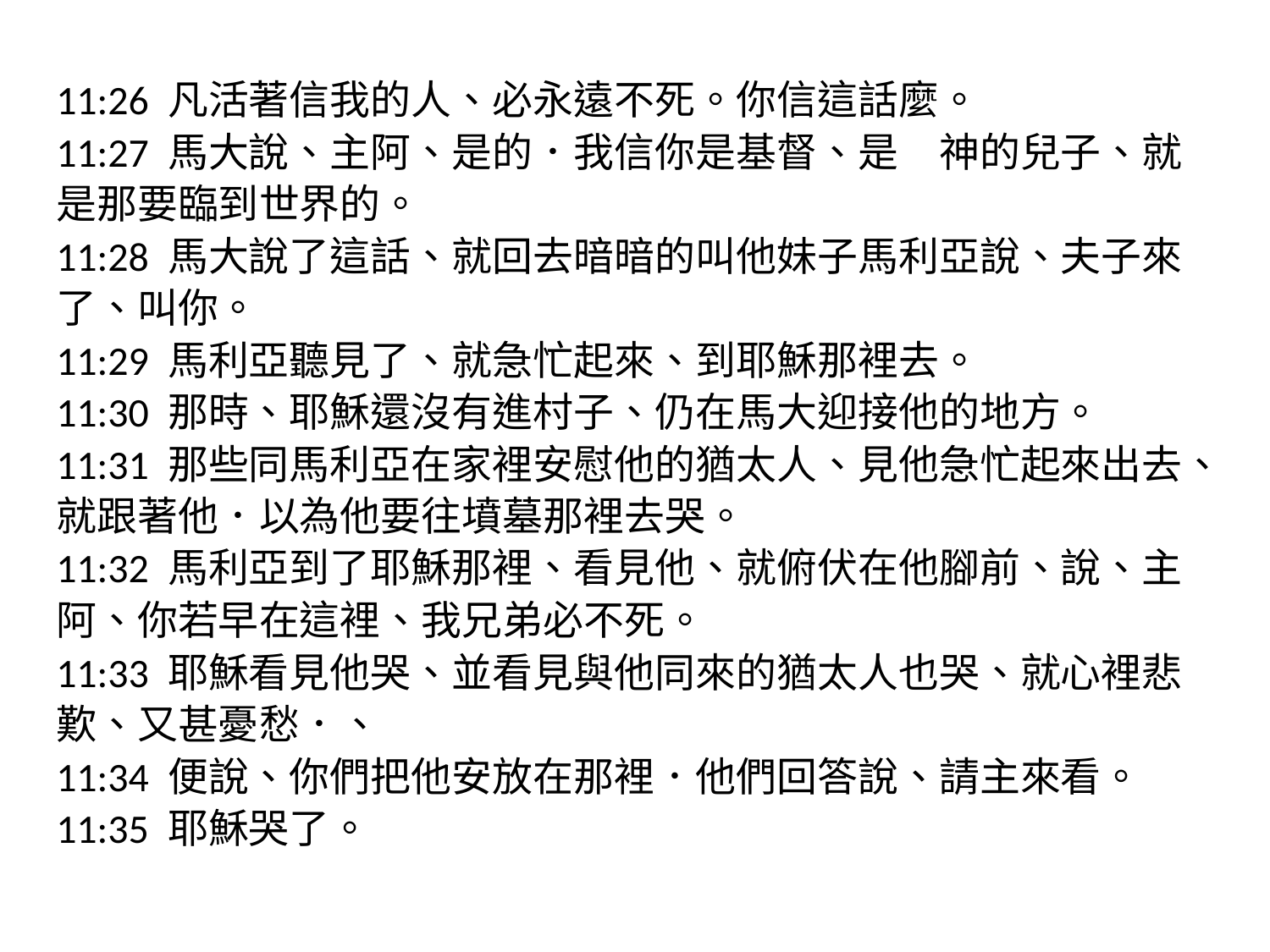

11:26 凡活著信我的人、必永遠不死。你信這話麼。
11:27 馬大說、主阿、是的．我信你是基督、是　神的兒子、就是那要臨到世界的。
11:28 馬大說了這話、就回去暗暗的叫他妹子馬利亞說、夫子來了、叫你。
11:29 馬利亞聽見了、就急忙起來、到耶穌那裡去。
11:30 那時、耶穌還沒有進村子、仍在馬大迎接他的地方。
11:31 那些同馬利亞在家裡安慰他的猶太人、見他急忙起來出去、就跟著他．以為他要往墳墓那裡去哭。
11:32 馬利亞到了耶穌那裡、看見他、就俯伏在他腳前、說、主阿、你若早在這裡、我兄弟必不死。
11:33 耶穌看見他哭、並看見與他同來的猶太人也哭、就心裡悲歎、又甚憂愁．、
11:34 便說、你們把他安放在那裡．他們回答說、請主來看。
11:35 耶穌哭了。